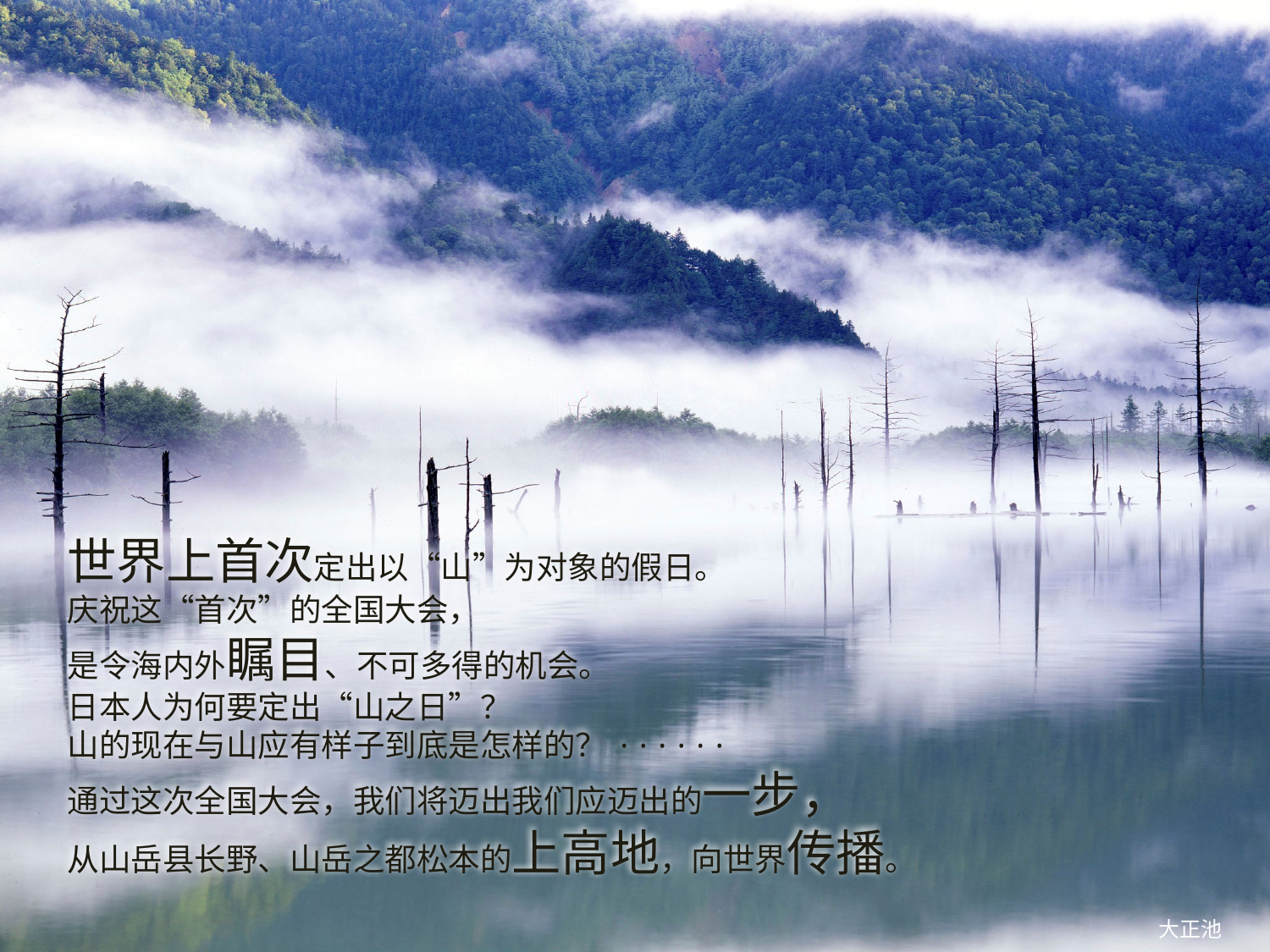

世界上首次定出以“山”为对象的假日。
庆祝这“首次”的全国大会，
是令海内外瞩目、不可多得的机会。
日本人为何要定出“山之日”？
山的现在与山应有样子到底是怎样的？······
通过这次全国大会，我们将迈出我们应迈出的一步，
从山岳县长野、山岳之都松本的上高地，向世界传播。
大正池